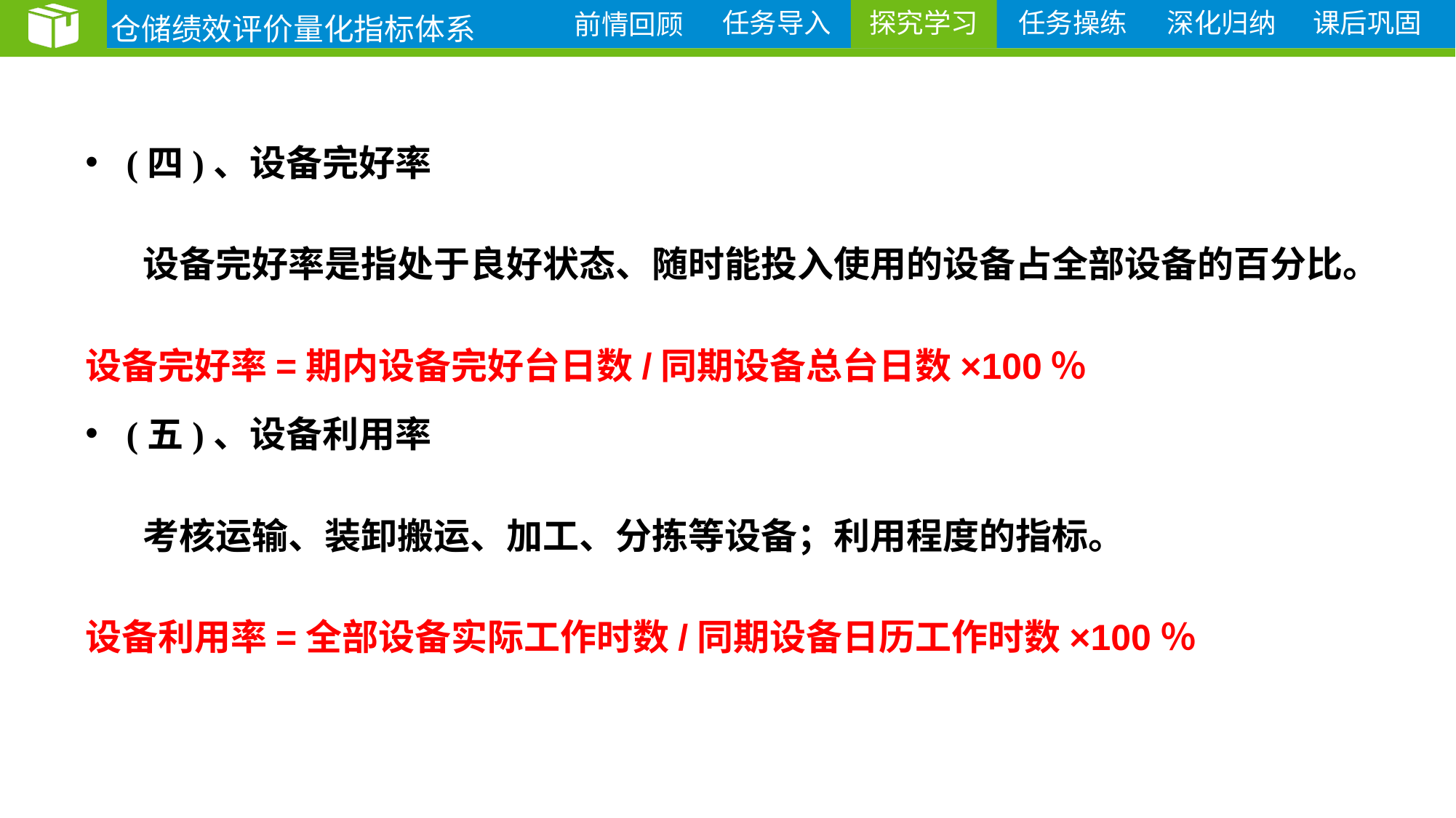

仓储绩效评价量化指标体系
探究学习
(四)、设备完好率

      设备完好率是指处于良好状态、随时能投入使用的设备占全部设备的百分比。

设备完好率=期内设备完好台日数/同期设备总台日数×100％

(五)、设备利用率

      考核运输、装卸搬运、加工、分拣等设备；利用程度的指标。

设备利用率=全部设备实际工作时数/同期设备日历工作时数×100％